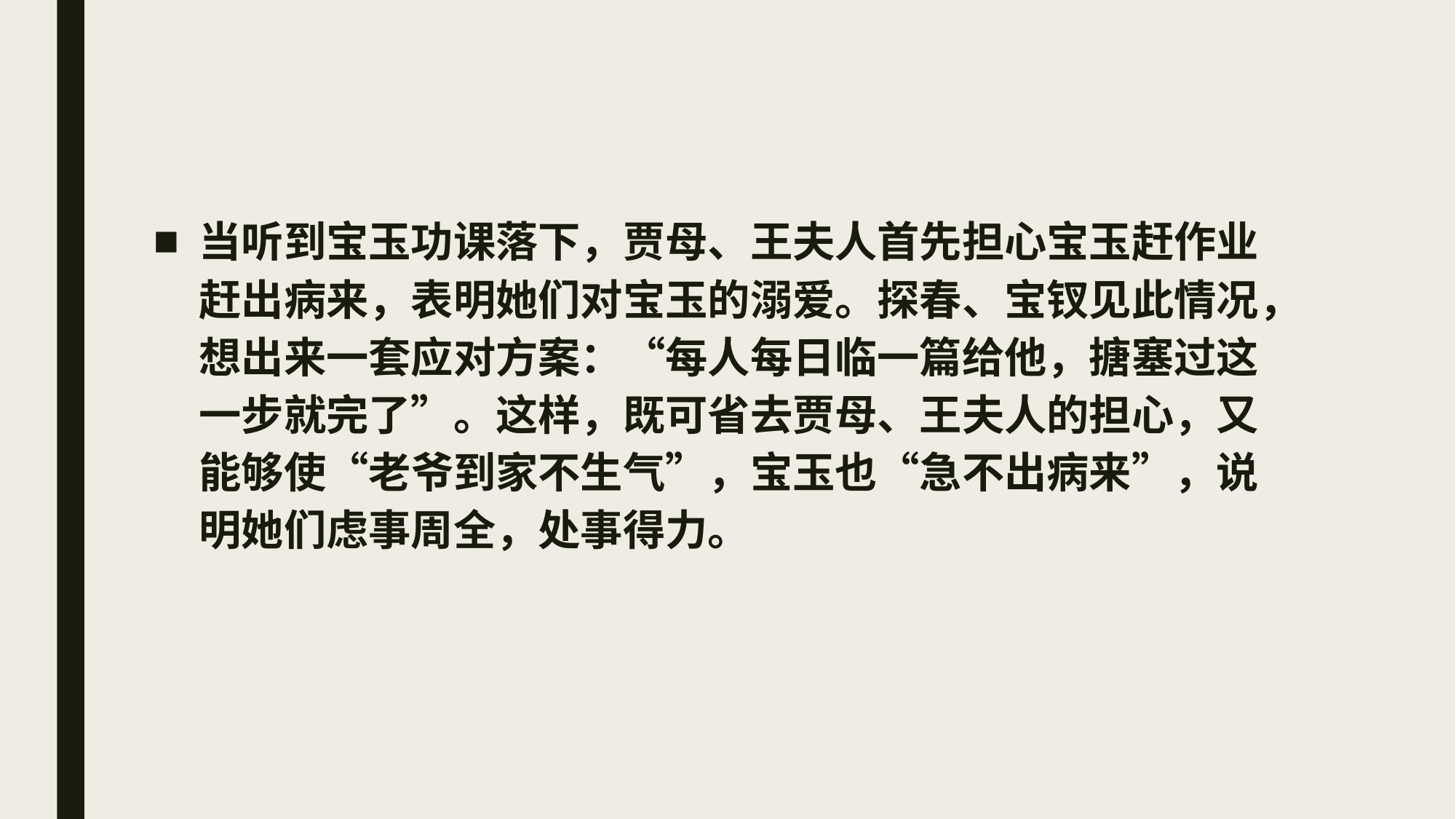

#
当听到宝玉功课落下，贾母、王夫人首先担心宝玉赶作业赶出病来，表明她们对宝玉的溺爱。探春、宝钗见此情况，想出来一套应对方案：“每人每日临一篇给他，搪塞过这一步就完了”。这样，既可省去贾母、王夫人的担心，又能够使“老爷到家不生气”，宝玉也“急不出病来”，说明她们虑事周全，处事得力。